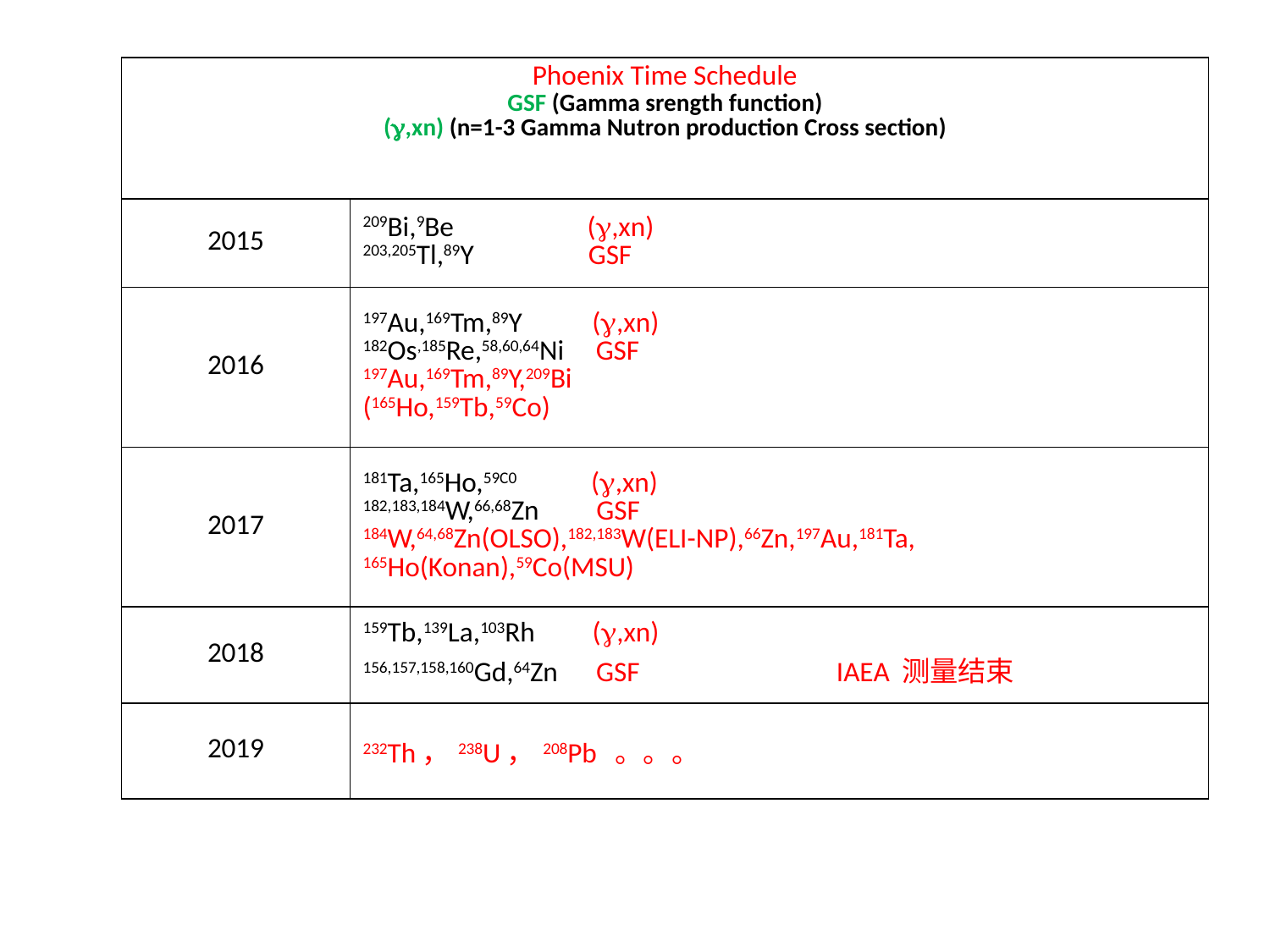

| Phoenix Time Schedule GSF (Gamma srength function) (γ,xn) (n=1-3 Gamma Nutron production Cross section) |  |
| --- | --- |
| 2015 | 209Bi,9Be (γ,xn) 203,205Tl,89Y GSF |
| 2016 | 197Au,169Tm,89Y (γ,xn) 182Os,185Re,58,60,64Ni GSF 197Au,169Tm,89Y,209Bi (165Ho,159Tb,59Co) |
| 2017 | 181Ta,165Ho,59C0 (γ,xn) 182,183,184W,66,68Zn GSF 184W,64,68Zn(OLSO),182,183W(ELI-NP),66Zn,197Au,181Ta, 165Ho(Konan),59Co(MSU) |
| 2018 | 159Tb,139La,103Rh (γ,xn) 156,157,158,160Gd,64Zn GSF IAEA 测量结束 |
| 2019 | 232Th，238U， 208Pb 。。。 |